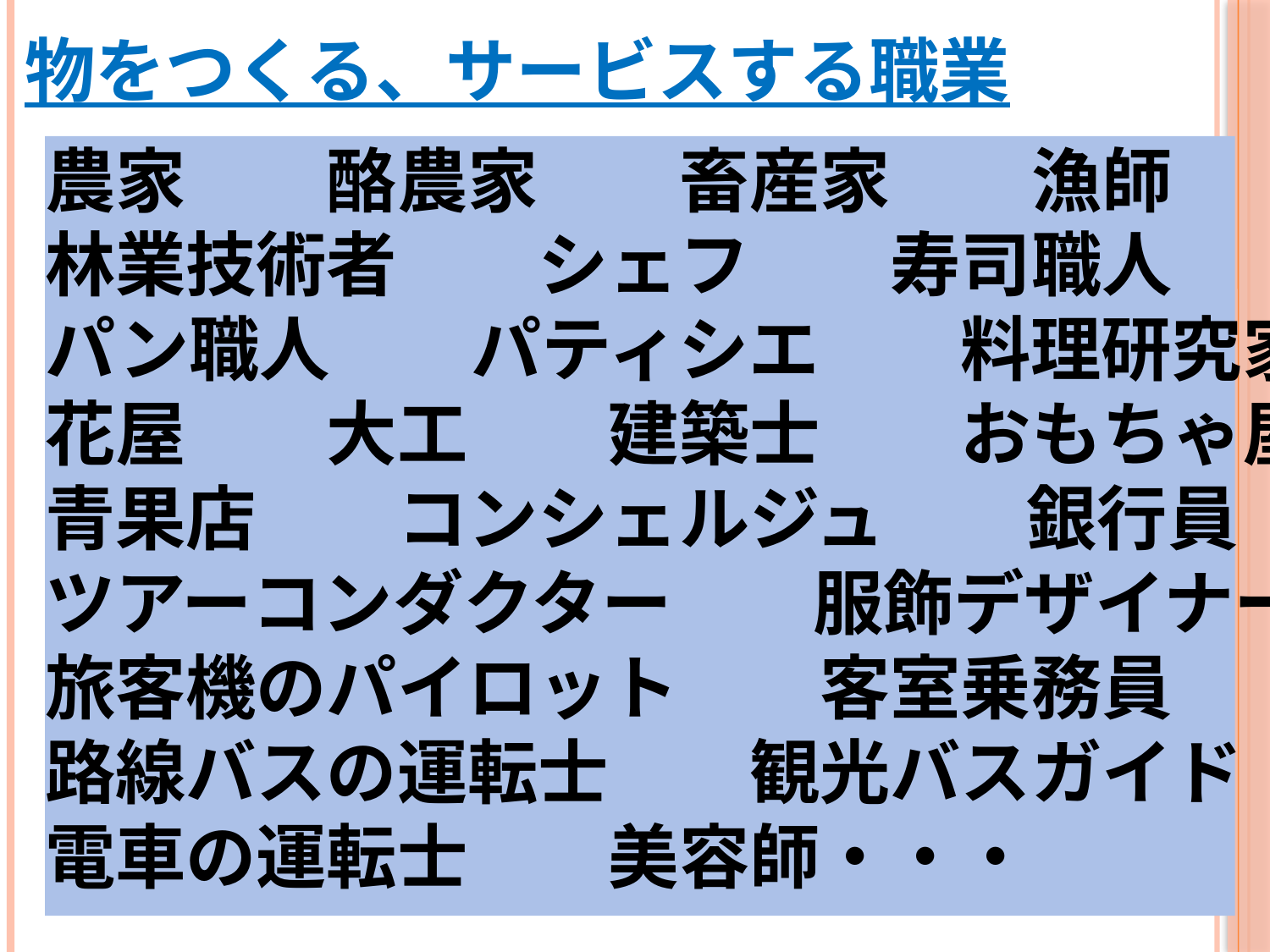

物をつくる、サービスする職業
農家　　酪農家　　畜産家　　漁師
林業技術者　　シェフ　　寿司職人
パン職人　　パティシエ　　料理研究家
花屋　　大工　　建築士　　おもちゃ屋
青果店　　コンシェルジュ　　銀行員
ツアーコンダクター　　服飾デザイナー
旅客機のパイロット　　客室乗務員
路線バスの運転士　　観光バスガイド
電車の運転士　　美容師・・・